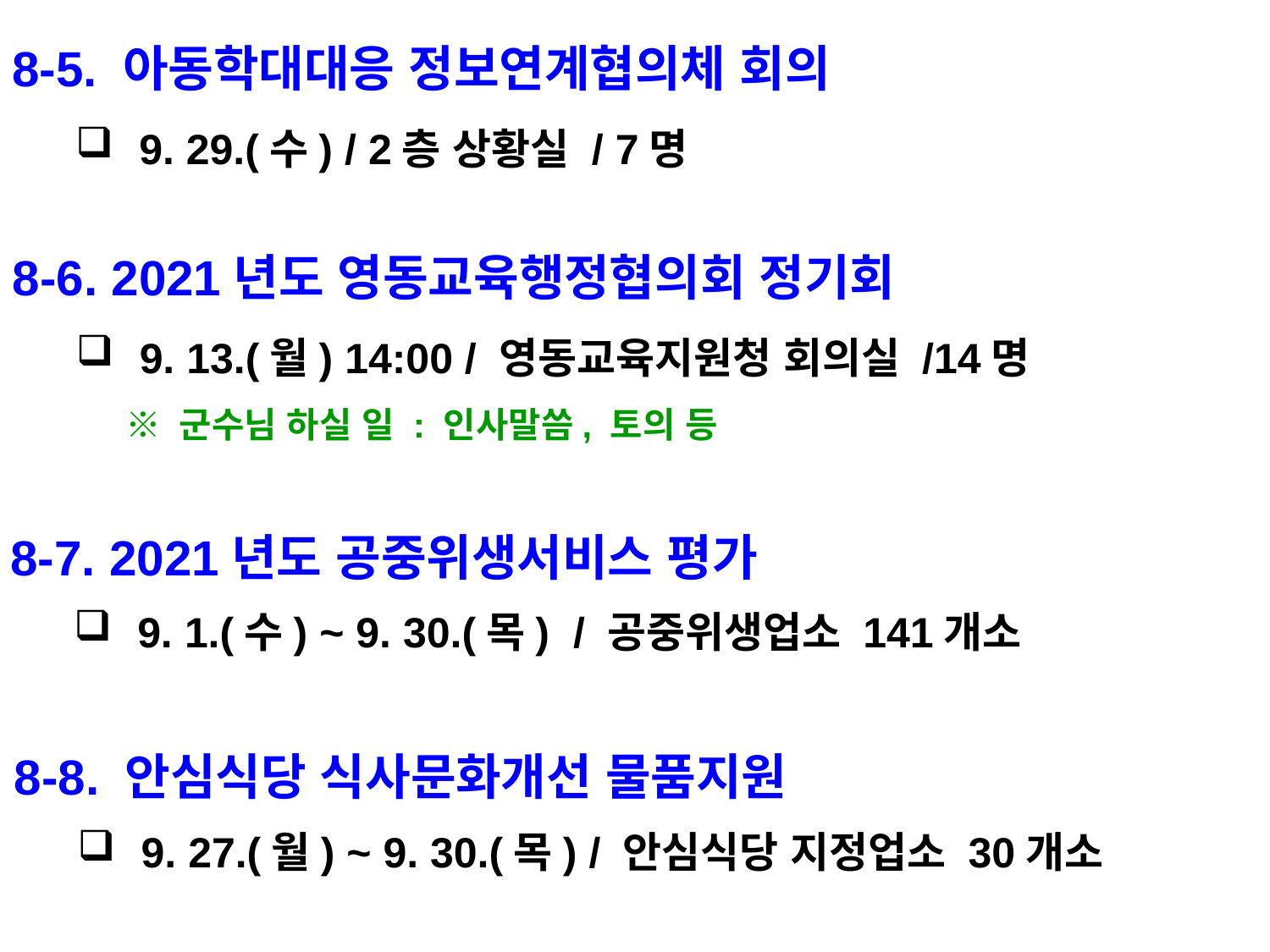

8-5. 아동학대대응 정보연계협의체 회의
9. 29.(수) / 2층 상황실 / 7명
8-6. 2021년도 영동교육행정협의회 정기회
9. 13.(월) 14:00 / 영동교육지원청 회의실 /14명
     ※ 군수님 하실 일 : 인사말씀, 토의 등

8-7. 2021년도 공중위생서비스 평가
9. 1.(수) ~ 9. 30.(목)  / 공중위생업소 141개소
8-8. 안심식당 식사문화개선 물품지원
9. 27.(월) ~ 9. 30.(목) / 안심식당 지정업소 30개소